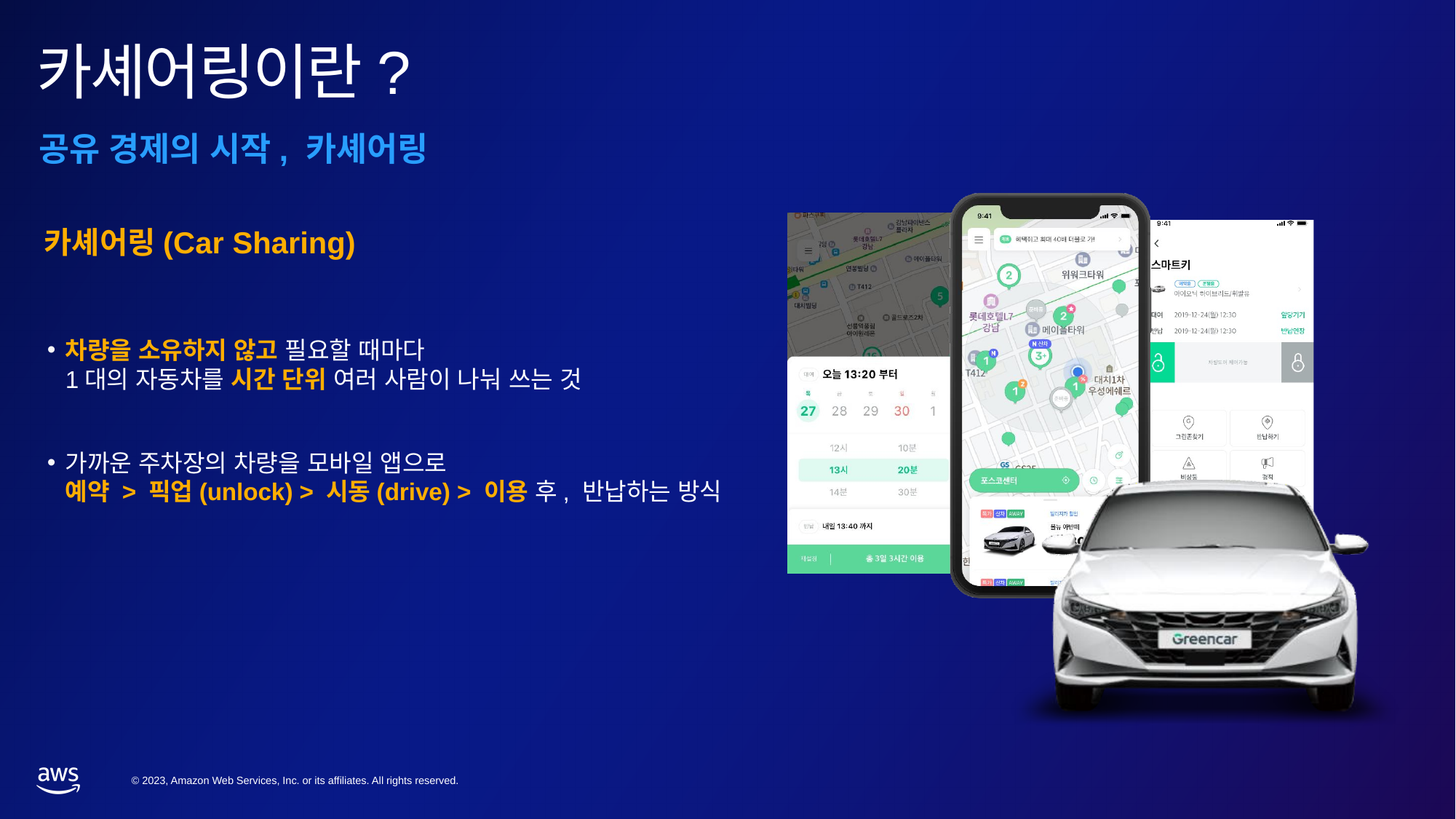

# 카셰어링이란?
공유 경제의 시작, 카셰어링

카셰어링(Car Sharing)
차량을 소유하지 않고 필요할 때마다
1대의 자동차를 시간 단위 여러 사람이 나눠 쓰는 것
가까운 주차장의 차량을 모바일 앱으로
예약 > 픽업(unlock) > 시동(drive) > 이용 후, 반납하는 방식